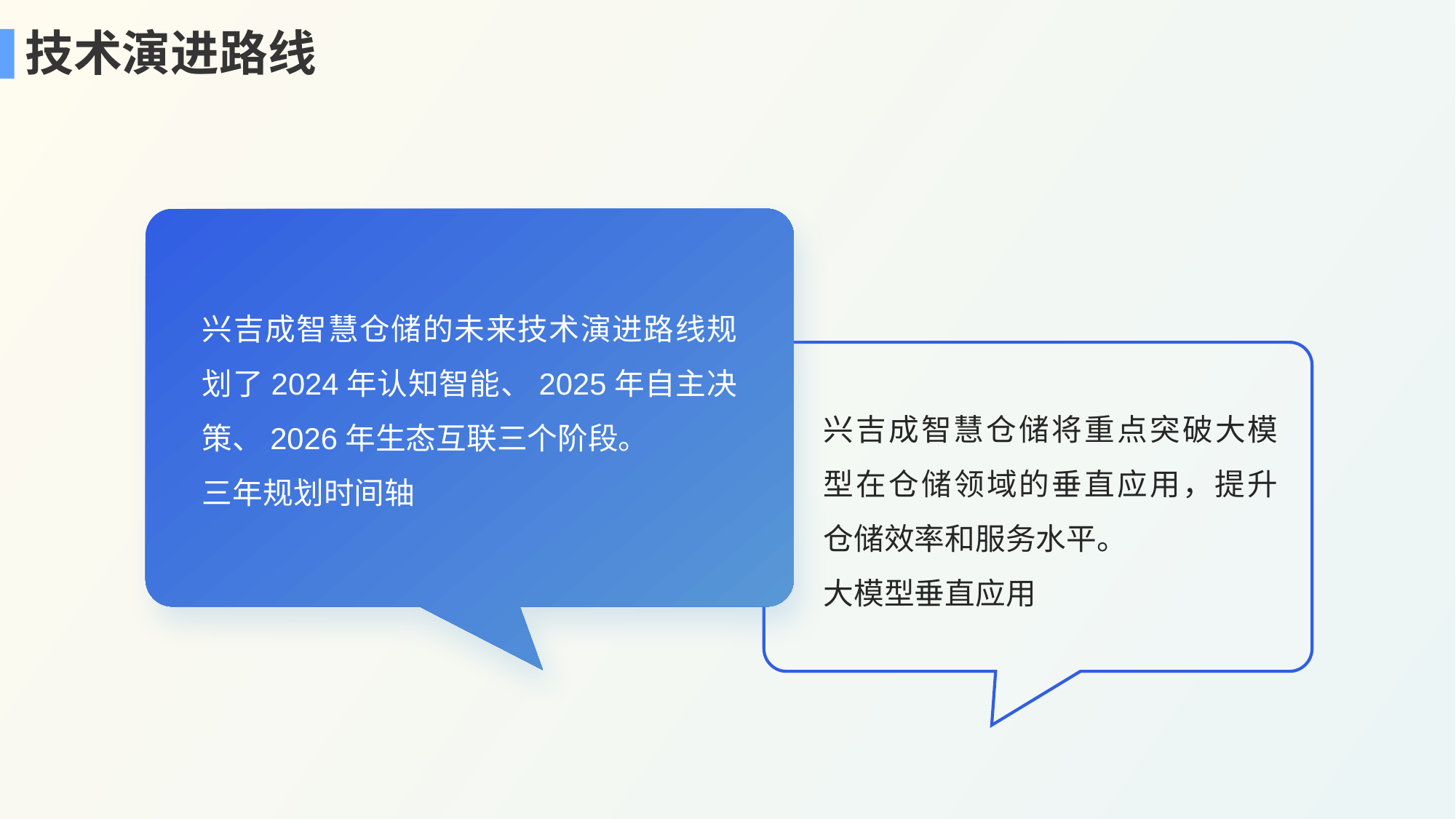

技术演进路线

兴吉成智慧仓储的未来技术演进路线规划了2024年认知智能、2025年自主决策、2026年生态互联三个阶段。
三年规划时间轴

兴吉成智慧仓储将重点突破大模型在仓储领域的垂直应用，提升仓储效率和服务水平。
大模型垂直应用